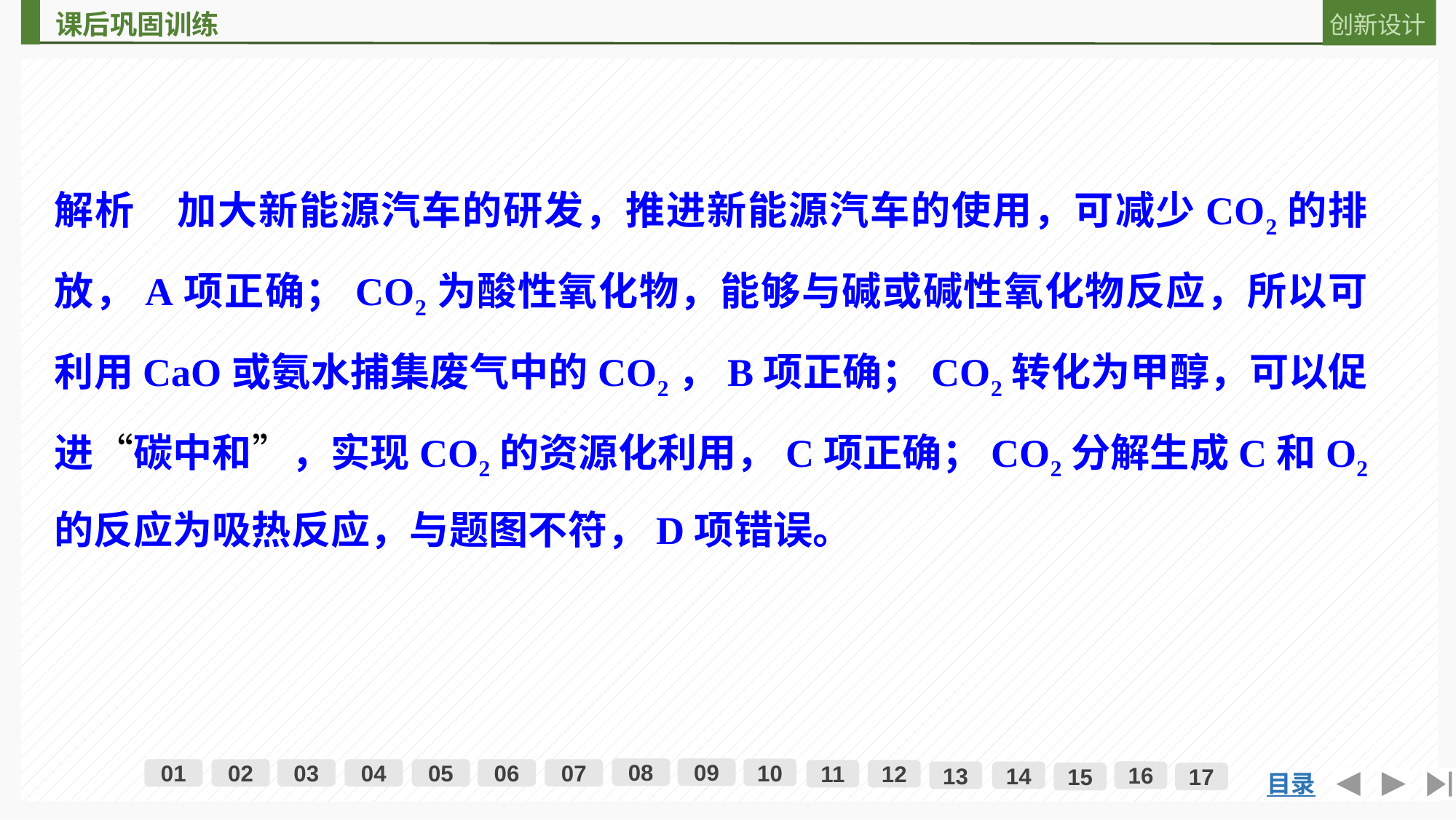

解析　加大新能源汽车的研发，推进新能源汽车的使用，可减少CO2的排放，A项正确；CO2为酸性氧化物，能够与碱或碱性氧化物反应，所以可利用CaO或氨水捕集废气中的CO2，B项正确；CO2转化为甲醇，可以促进“碳中和”，实现CO2的资源化利用，C项正确；CO2分解生成C和O2的反应为吸热反应，与题图不符，D项错误。